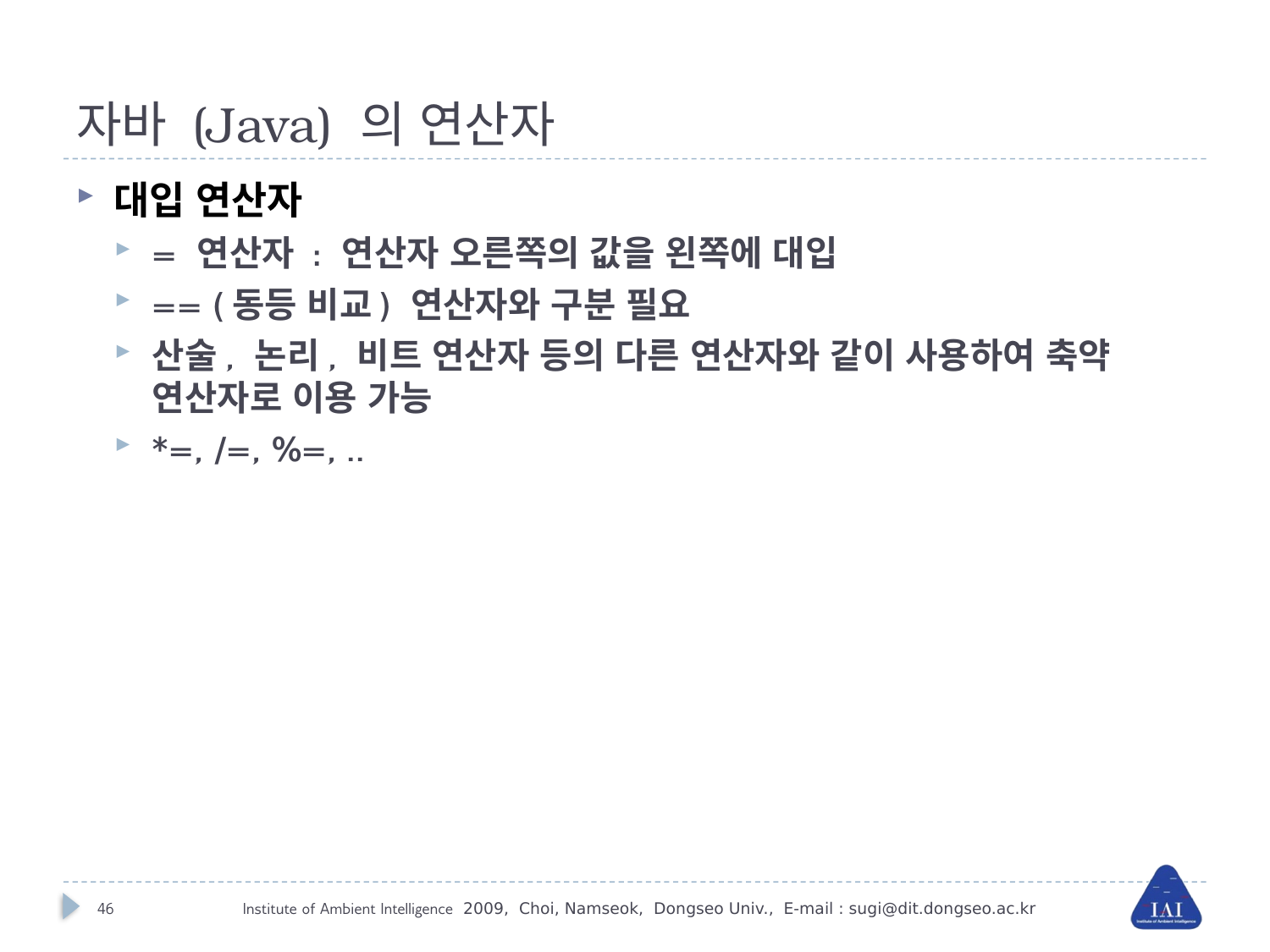

# 자바 (Java) 의 연산자
대입 연산자
= 연산자 : 연산자 오른쪽의 값을 왼쪽에 대입
== (동등 비교) 연산자와 구분 필요
산술, 논리, 비트 연산자 등의 다른 연산자와 같이 사용하여 축약 연산자로 이용 가능
*=, /=, %=, ..